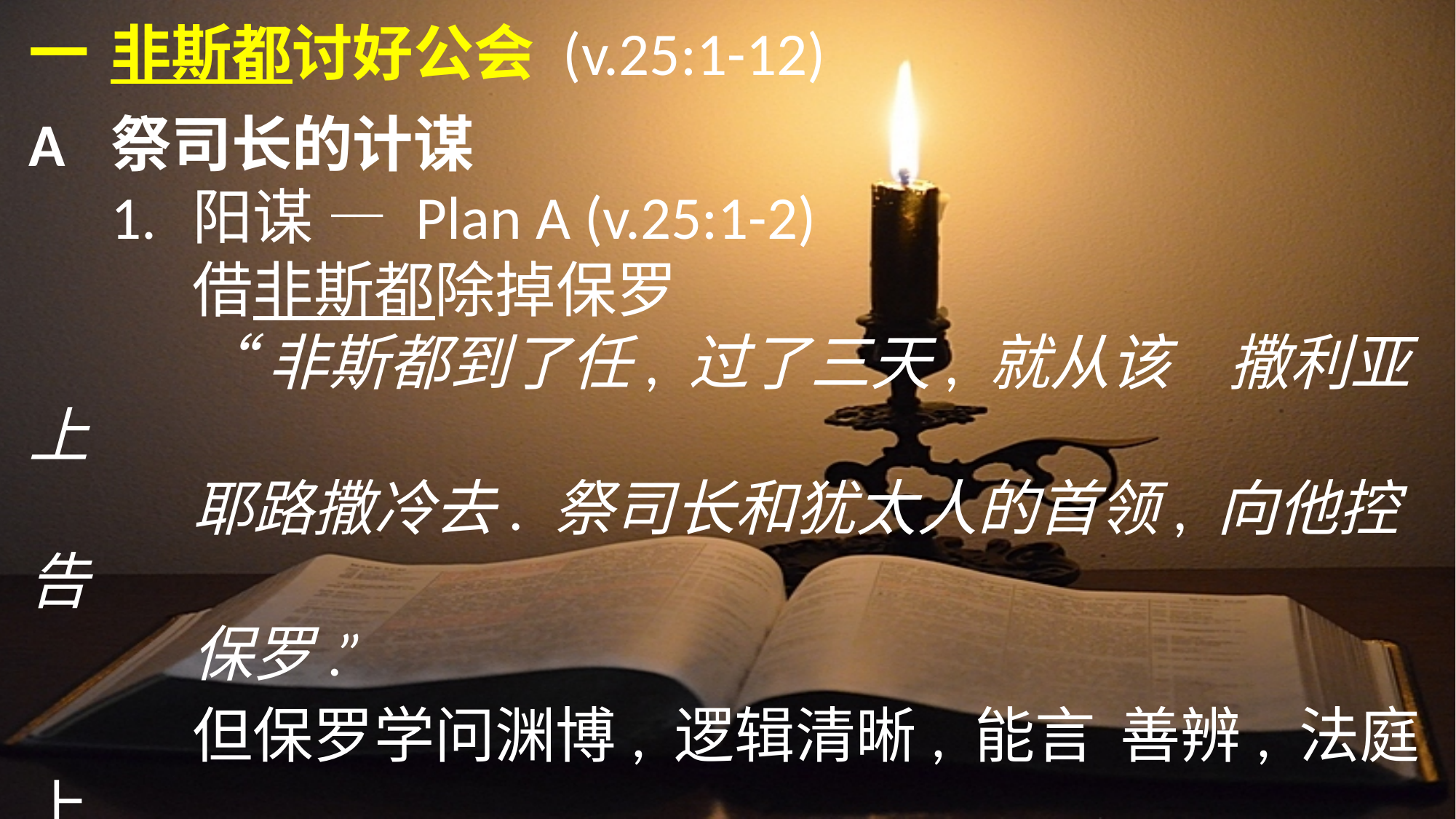

一	非斯都讨好公会 (v.25:1-12)
A	祭司长的计谋
	1.	阳谋 — Plan A (v.25:1-2)
		借非斯都除掉保罗
		“非斯都到了任, 过了三天, 就从该	撒利亚上
		耶路撒冷去. 祭司长和犹	太人的首领, 向他控告
		保罗.”
		但保罗学问渊博, 逻辑清晰, 能言	善辨, 法庭上
		毫无胜算!